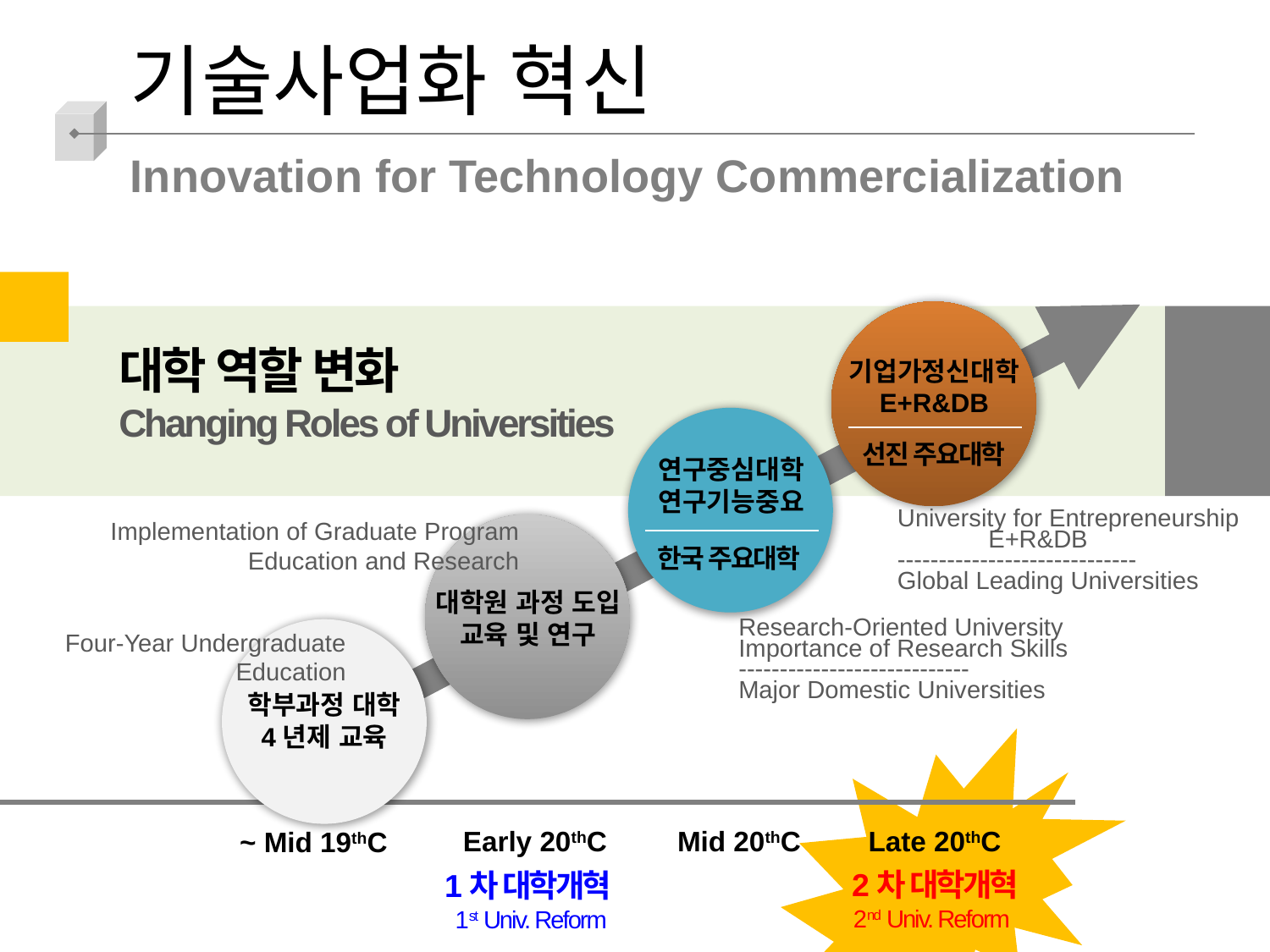

기술사업화 혁신

Innovation for Technology Commercialization

대학 역할 변화
Changing Roles of Universities

기업가정신대학
E+R&DB
선진 주요대학
University for Entrepreneurship
             E+R&DB
-----------------------------
Global Leading Universities

연구중심대학
연구기능중요
한국 주요대학
Research-Oriented University
Importance of Research Skills
----------------------------
Major Domestic Universities
Implementation of Graduate Program
Education and Research

대학원 과정 도입
교육 및 연구

학부과정 대학
4년제 교육
Four-Year Undergraduate
Education

Early 20thC
Mid 20thC
Late 20thC
~ Mid 19thC
1차 대학개혁
1st Univ. Reform
2차 대학개혁
2nd Univ. Reform